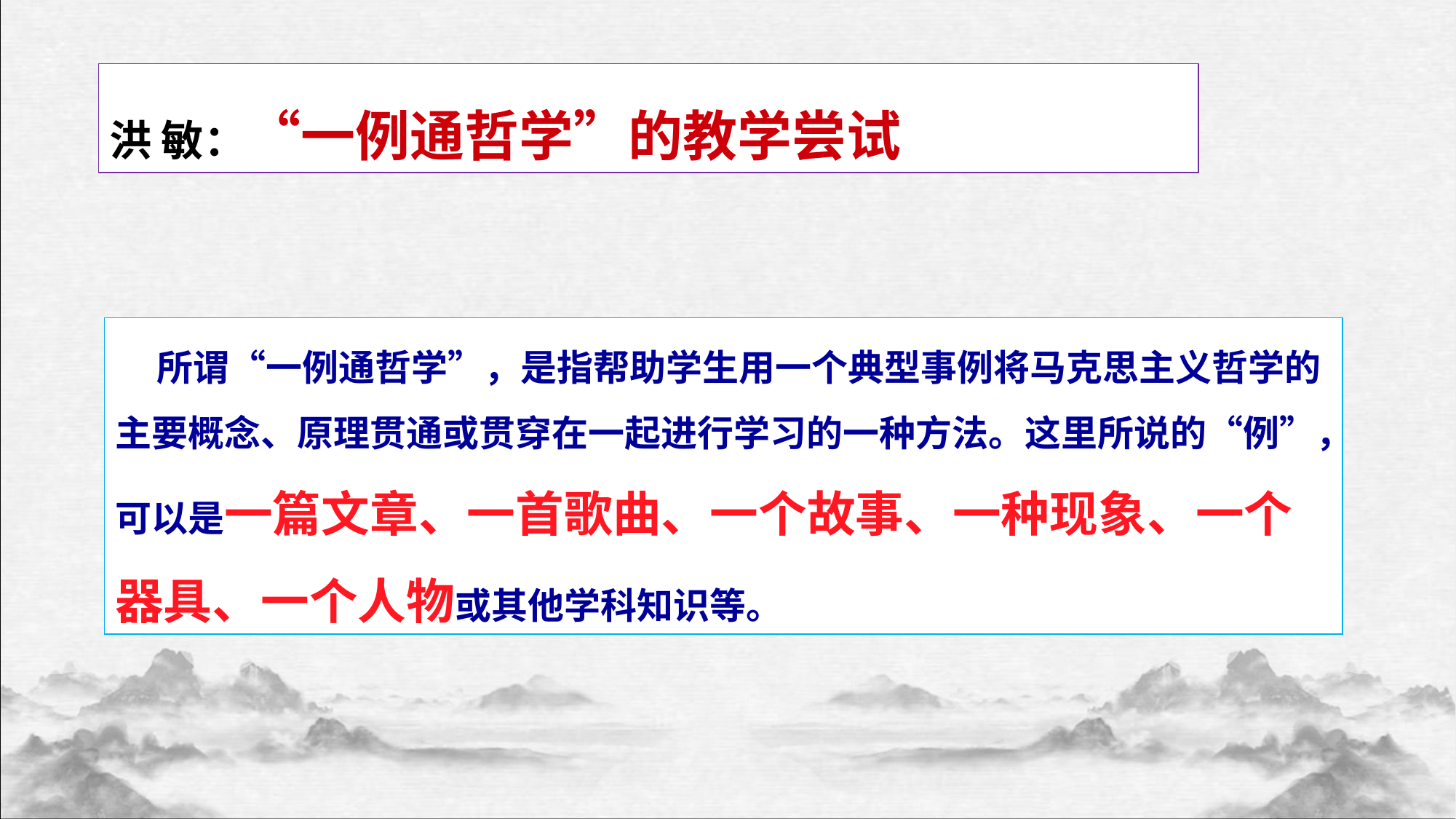

洪 敏：“一例通哲学”的教学尝试
    所谓“一例通哲学”，是指帮助学生用一个典型事例将马克思主义哲学的主要概念、原理贯通或贯穿在一起进行学习的一种方法。这里所说的“例”，可以是一篇文章、一首歌曲、一个故事、一种现象、一个器具、一个人物或其他学科知识等。